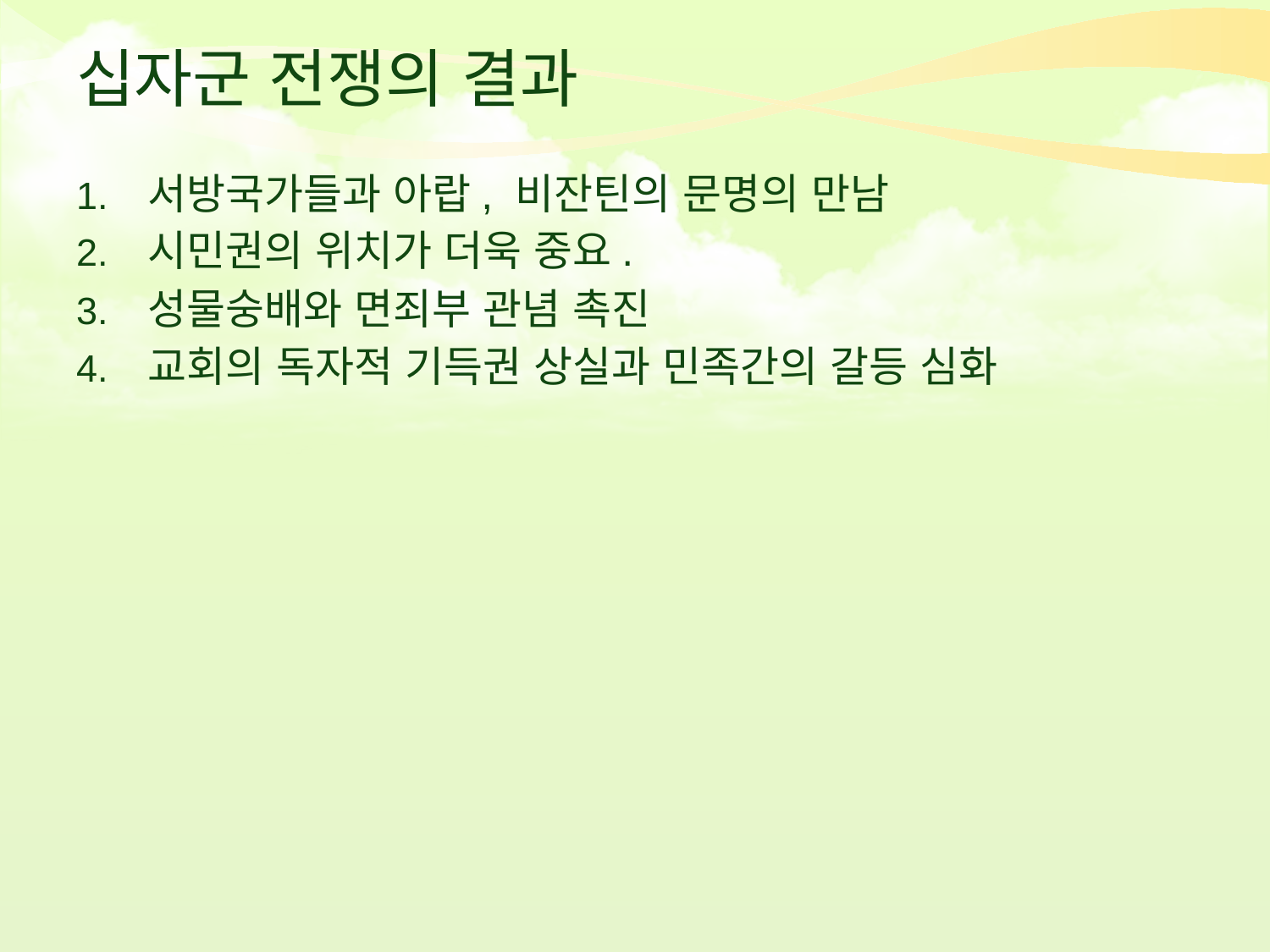

# 십자군 전쟁의 결과
서방국가들과 아랍, 비잔틴의 문명의 만남
시민권의 위치가 더욱 중요.
성물숭배와 면죄부 관념 촉진
교회의 독자적 기득권 상실과 민족간의 갈등 심화